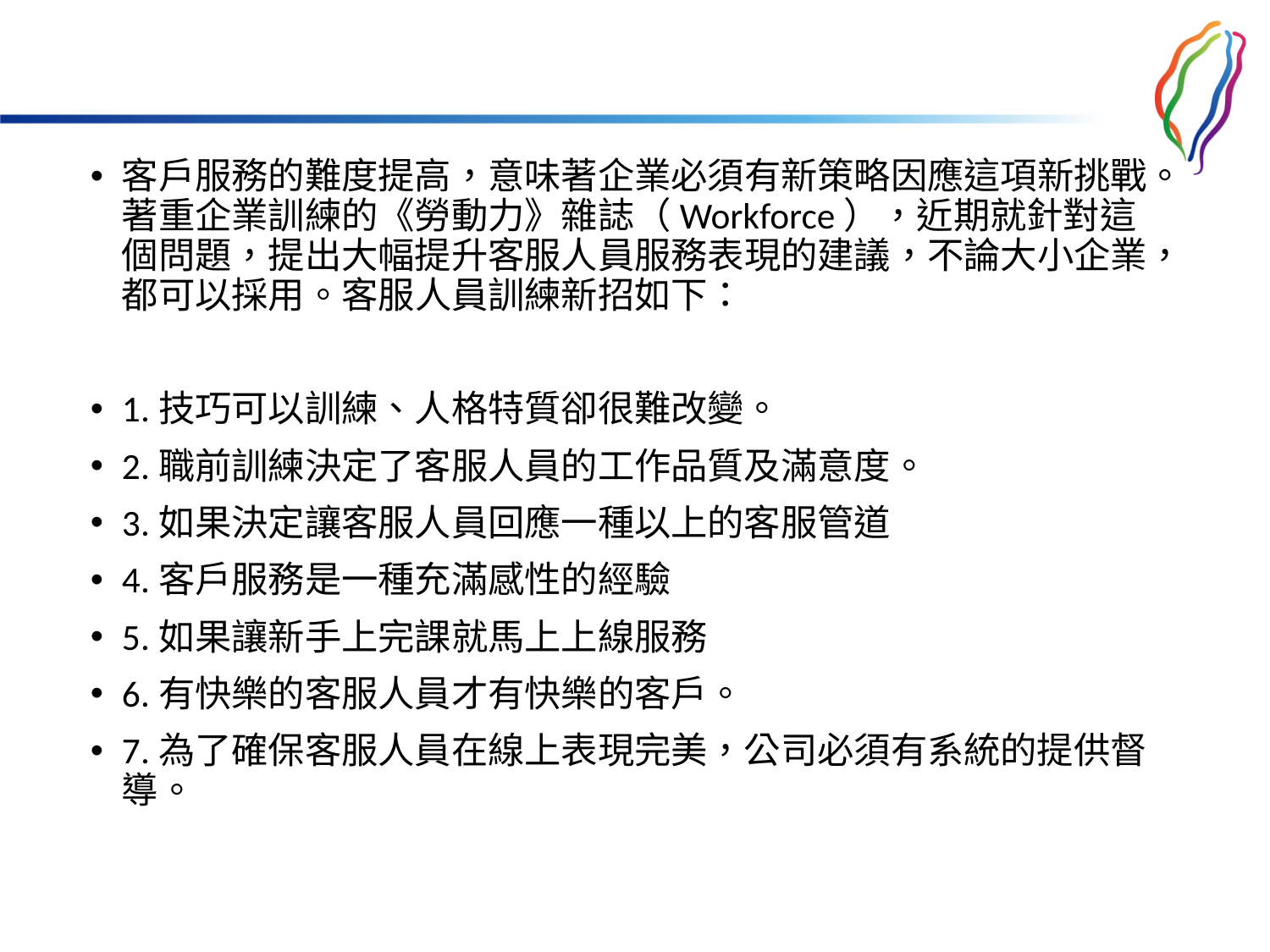

客戶服務的難度提高，意味著企業必須有新策略因應這項新挑戰。著重企業訓練的《勞動力》雜誌（Workforce），近期就針對這個問題，提出大幅提升客服人員服務表現的建議，不論大小企業，都可以採用。客服人員訓練新招如下：

1.技巧可以訓練、人格特質卻很難改變。
2.職前訓練決定了客服人員的工作品質及滿意度。
3.如果決定讓客服人員回應一種以上的客服管道
4.客戶服務是一種充滿感性的經驗
5.如果讓新手上完課就馬上上線服務
6.有快樂的客服人員才有快樂的客戶。
7.為了確保客服人員在線上表現完美，公司必須有系統的提供督導。